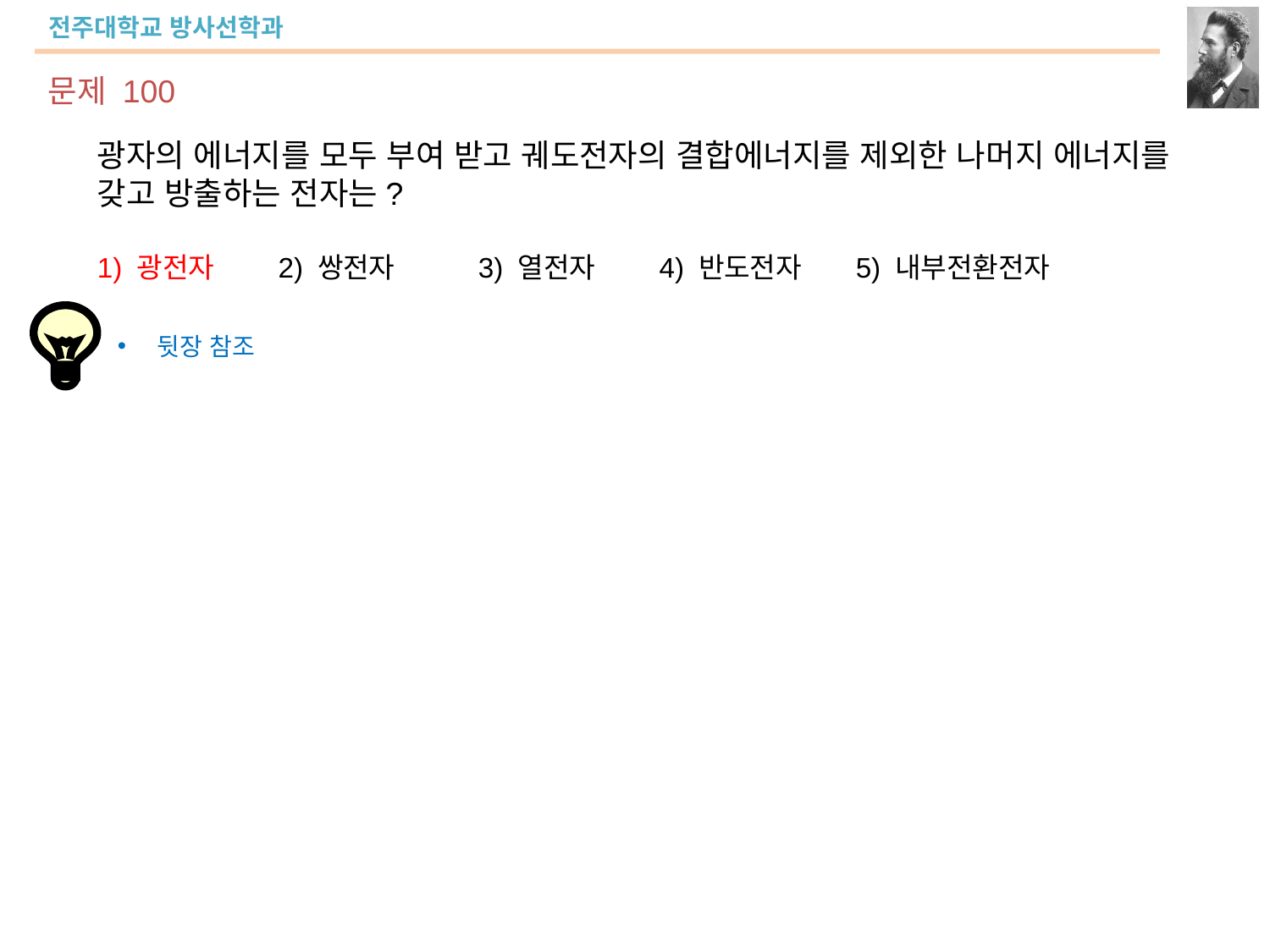

문제 100
광자의 에너지를 모두 부여 받고 궤도전자의 결합에너지를 제외한 나머지 에너지를 갖고 방출하는 전자는?

1) 광전자	      2) 쌍전자	3) 열전자	      4) 반도전자      5) 내부전환전자

뒷장 참조